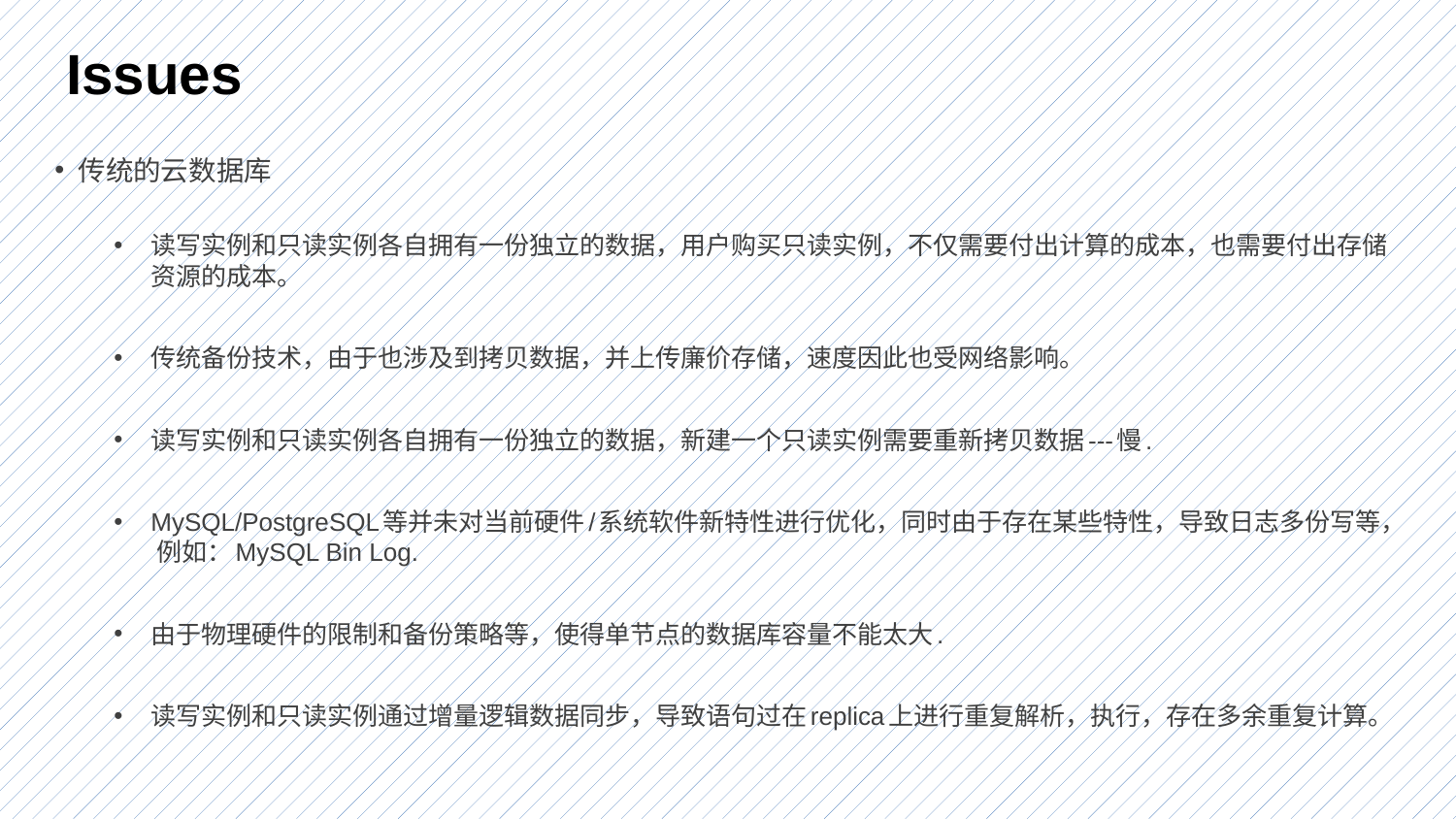

# Issues
传统的云数据库

读写实例和只读实例各自拥有一份独立的数据，用户购买只读实例，不仅需要付出计算的成本，也需要付出存储资源的成本。

传统备份技术，由于也涉及到拷贝数据，并上传廉价存储，速度因此也受网络影响。

读写实例和只读实例各自拥有一份独立的数据，新建一个只读实例需要重新拷贝数据---慢.

MySQL/PostgreSQL等并未对当前硬件/系统软件新特性进行优化，同时由于存在某些特性，导致日志多份写等， 例如：MySQL Bin Log.

由于物理硬件的限制和备份策略等，使得单节点的数据库容量不能太大.

读写实例和只读实例通过增量逻辑数据同步，导致语句过在replica上进行重复解析，执行，存在多余重复计算。